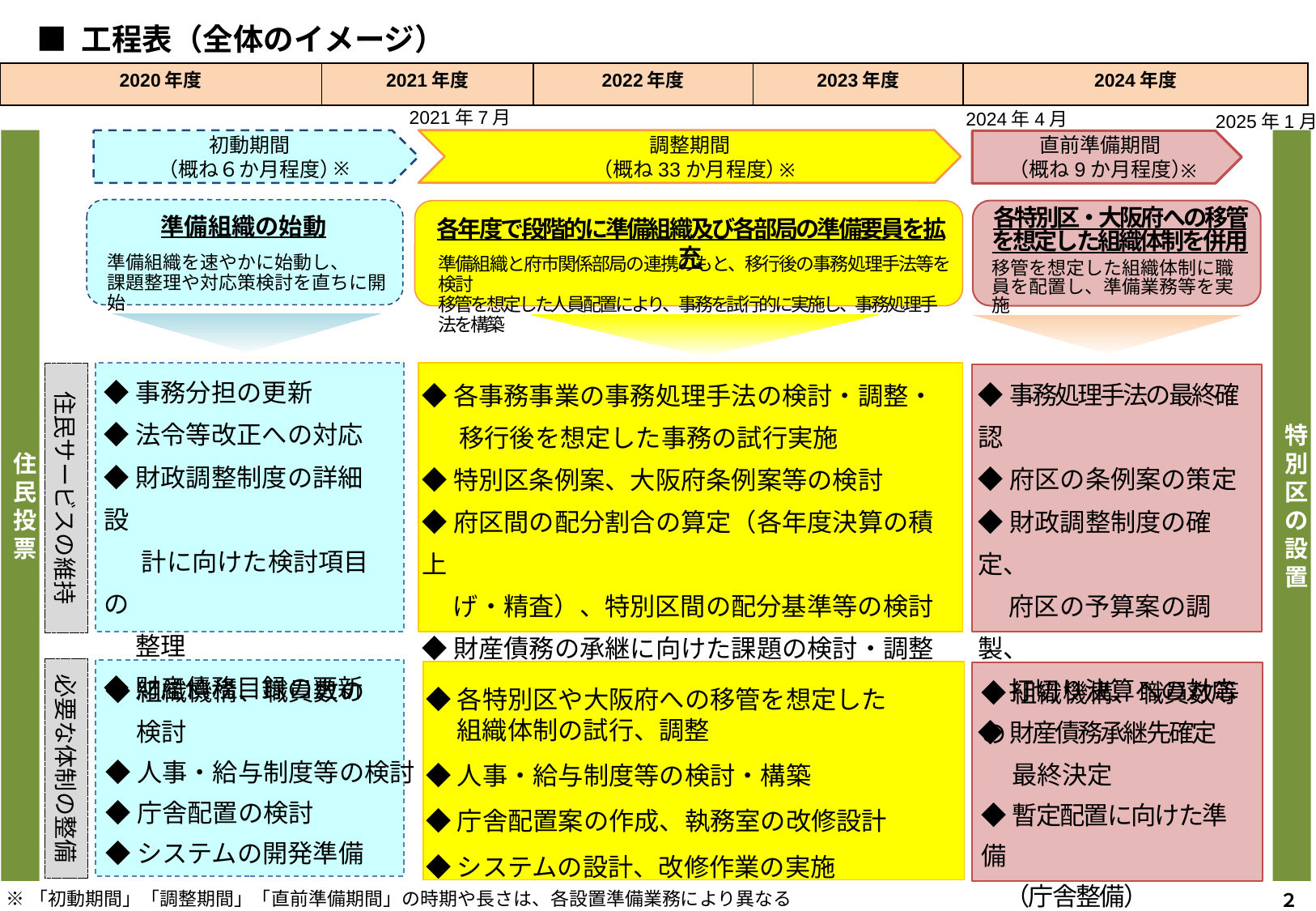

■ 工程表（全体のイメージ）
| 2020年度 | 2021年度 | 2022年度 | 2023年度 | 2024年度 |
| --- | --- | --- | --- | --- |
2021年7月
2024年4月
2025年1月
住民投票
調整期間
（概ね33か月程度）
特別区の設置
初動期間
（概ね６か月程度）
直前準備期間
（概ね9か月程度）
※
※
※

各特別区・大阪府への移管を想定した組織体制を併用
準備組織の始動
各年度で段階的に準備組織及び各部局の準備要員を拡充
準備組織を速やかに始動し、
課題整理や対応策検討を直ちに開始
準備組織と府市関係部局の連携のもと、移行後の事務処理手法等を検討
移管を想定した人員配置により、事務を試行的に実施し、事務処理手法を構築
移管を想定した組織体制に職員を配置し、準備業務等を実施

◆事務分担の更新
◆法令等改正への対応
◆財政調整制度の詳細設
 　計に向けた検討項目の
　 整理
◆財産債務目録の更新
◆事務処理手法の最終確認
◆府区の条例案の策定
◆財政調整制度の確定、
　 府区の予算案の調製、
　 打切り決算への対応
◆財産債務承継先確定
◆各事務事業の事務処理手法の検討・調整・
 　移行後を想定した事務の試行実施
◆特別区条例案、大阪府条例案等の検討
◆府区間の配分割合の算定（各年度決算の積上
　 げ・精査）、特別区間の配分基準等の検討
◆財産債務の承継に向けた課題の検討・調整
住民サービスの維持

必要な体制の整備
◆組織機構、職員数の
　 検討
◆人事・給与制度等の検討
◆庁舎配置の検討
◆システムの開発準備

◆組織機構、職員数等の
　 最終決定
◆暫定配置に向けた準備
　（庁舎整備）
◆システム運用テスト
◆各特別区や大阪府への移管を想定した
　 組織体制の試行、調整
◆人事・給与制度等の検討・構築
◆庁舎配置案の作成、執務室の改修設計
◆システムの設計、改修作業の実施

２
※「初動期間」「調整期間」「直前準備期間」の時期や長さは、各設置準備業務により異なる